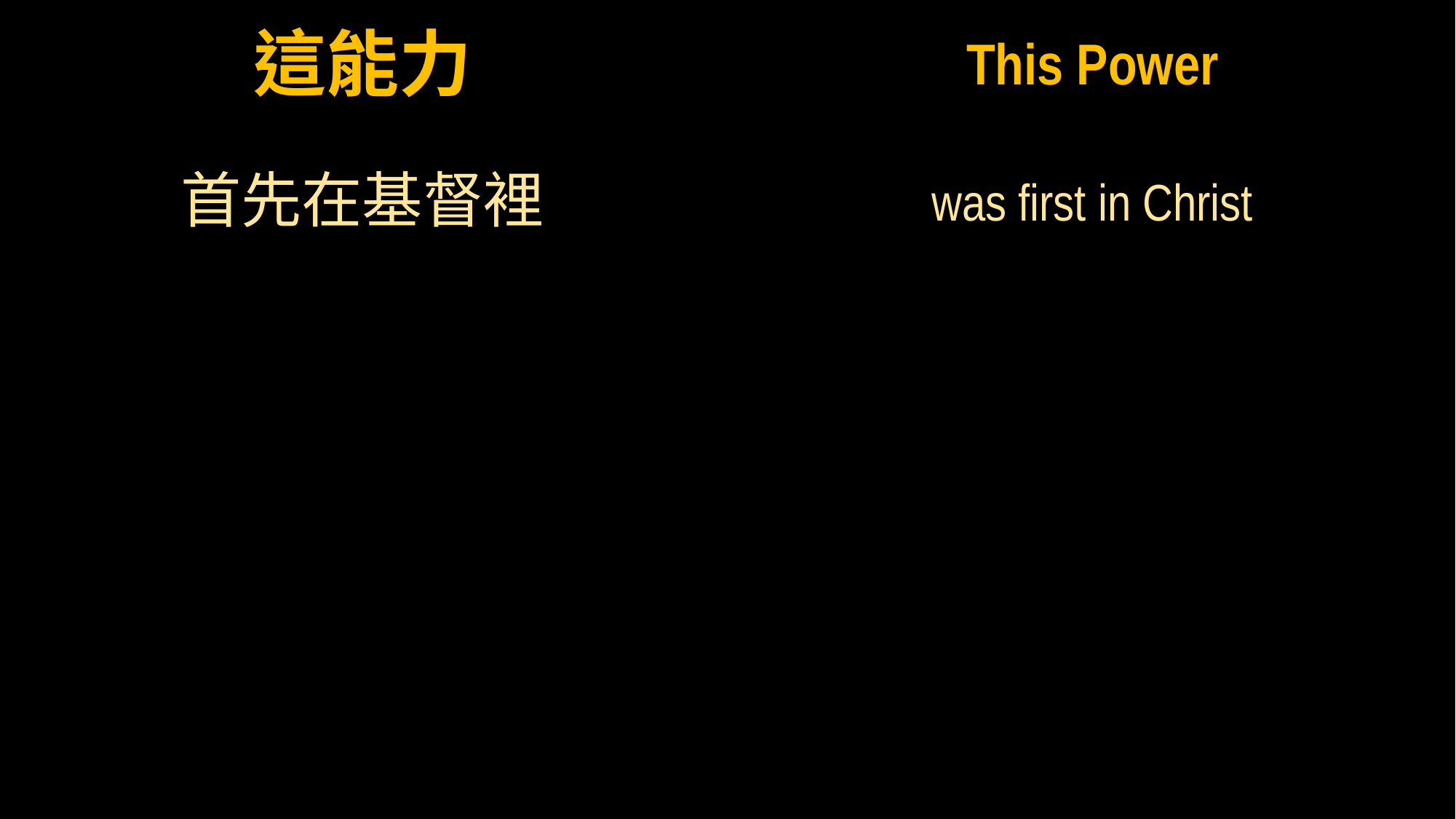

這能力

首先在基督裡

This Power

was first in Christ